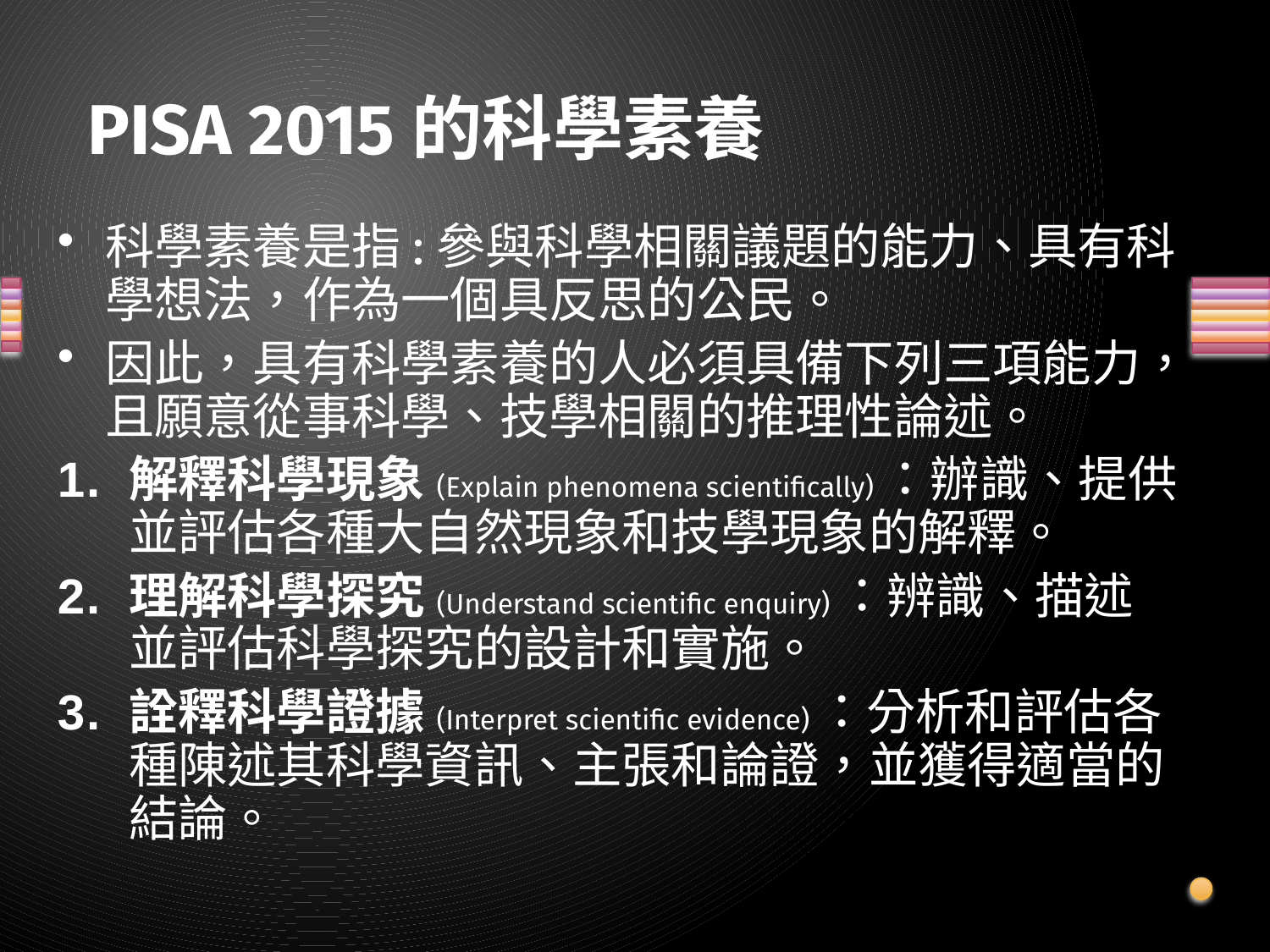

# PISA 2015的科學素養
科學素養是指:參與科學相關議題的能力、具有科學想法，作為一個具反思的公民。
因此，具有科學素養的人必須具備下列三項能力，且願意從事科學、技學相關的推理性論述。
解釋科學現象(Explain phenomena scientifically)：辦識、提供並評估各種大自然現象和技學現象的解釋。
理解科學探究(Understand scientific enquiry)：辨識、描述並評估科學探究的設計和實施。
詮釋科學證據(Interpret scientific evidence)：分析和評估各種陳述其科學資訊、主張和論證，並獲得適當的結論。